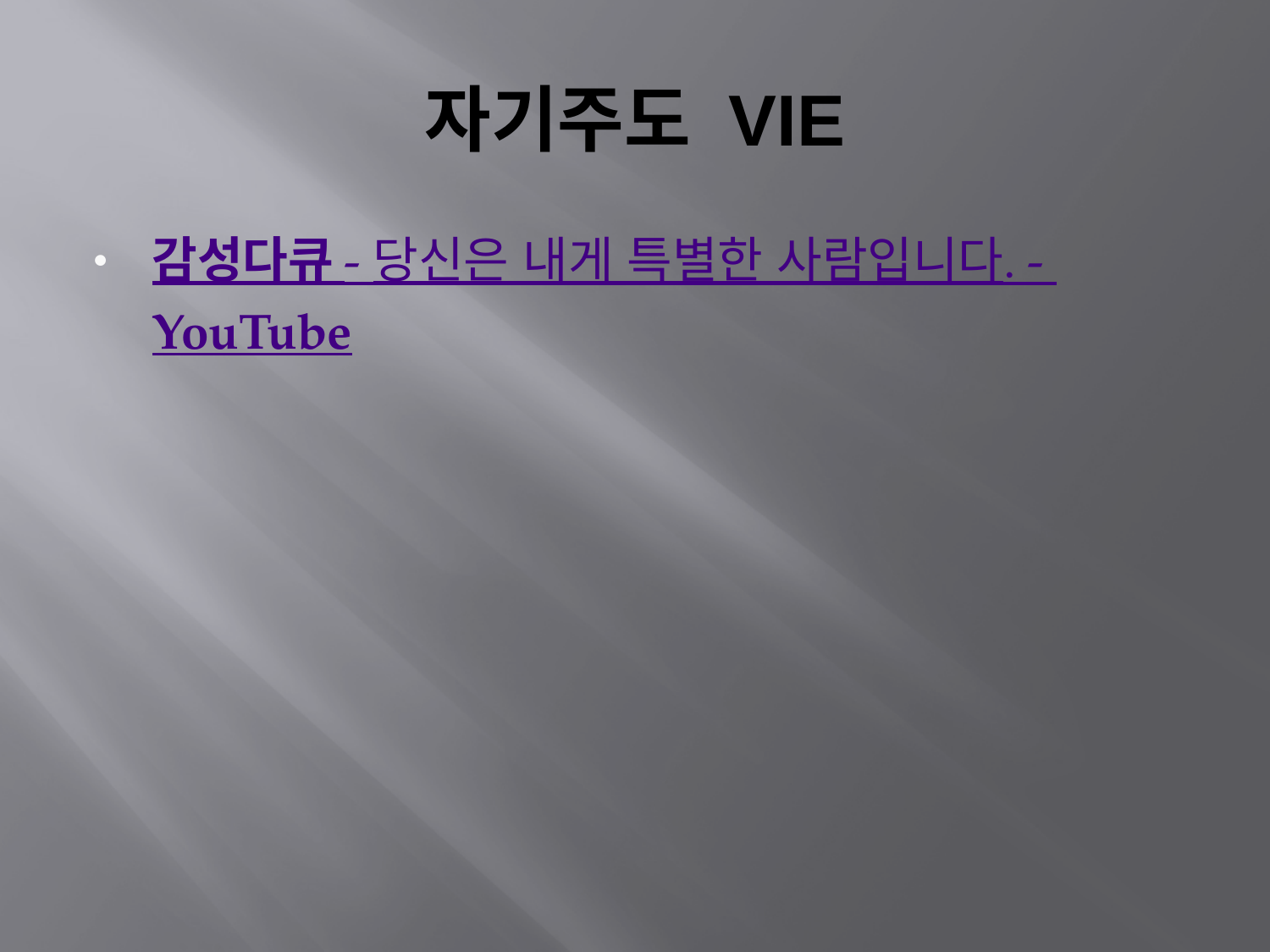

# 자기주도 VIE
감성다큐 - 당신은 내게 특별한 사람입니다. - YouTube